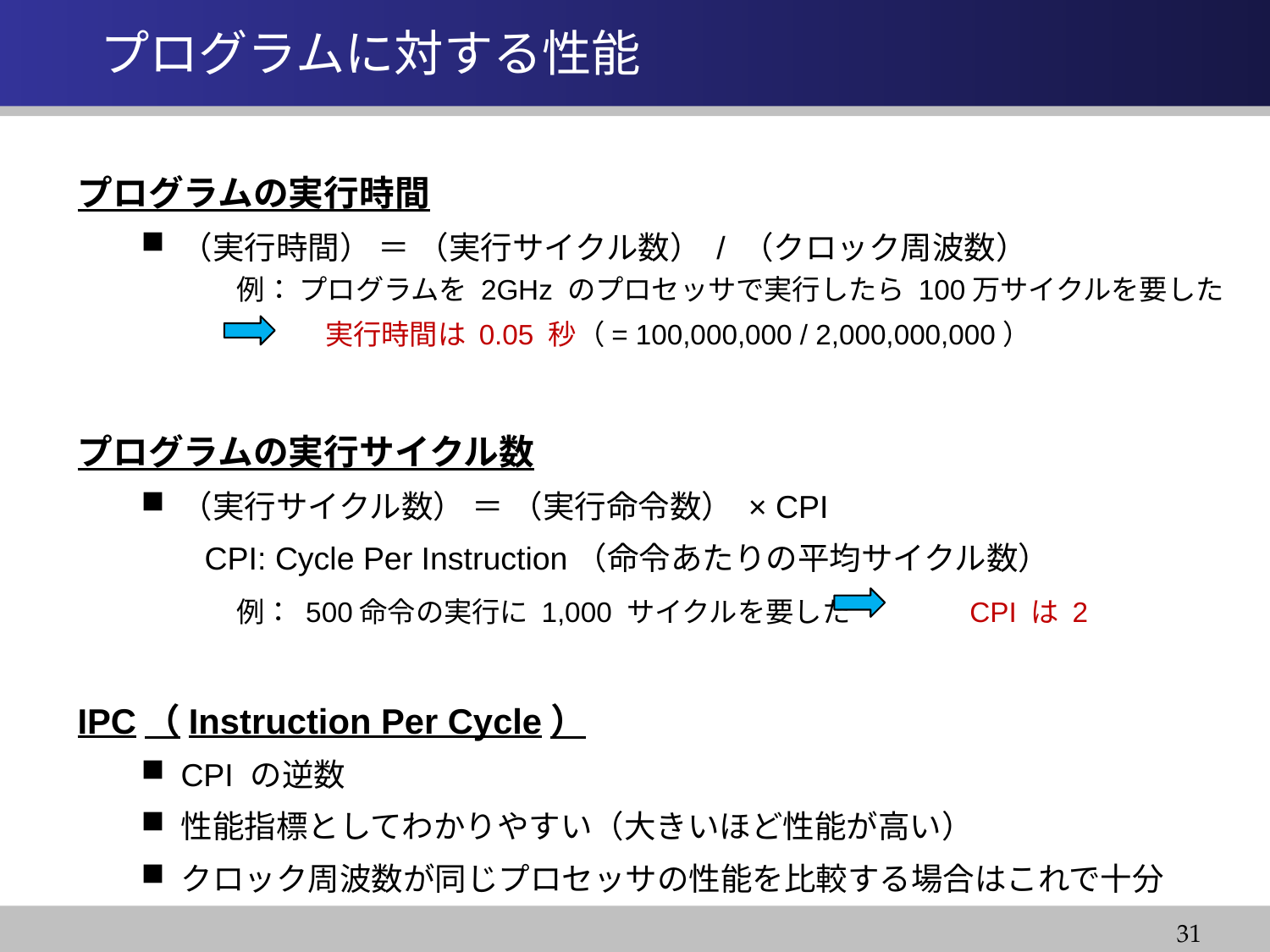

# プログラムに対する性能
プログラムの実行時間
（実行時間） ＝ （実行サイクル数） / （クロック周波数）
　　例： プログラムを 2GHz のプロセッサで実行したら 100万サイクルを要した
　　　　　実行時間は 0.05 秒（= 100,000,000 / 2,000,000,000）

プログラムの実行サイクル数
（実行サイクル数） ＝ （実行命令数） × CPI
CPI: Cycle Per Instruction（命令あたりの平均サイクル数）
　例： 500命令の実行に 1,000 サイクルを要した　　　　CPI は 2

IPC（Instruction Per Cycle）
CPI の逆数
性能指標としてわかりやすい（大きいほど性能が高い）
クロック周波数が同じプロセッサの性能を比較する場合はこれで十分

31